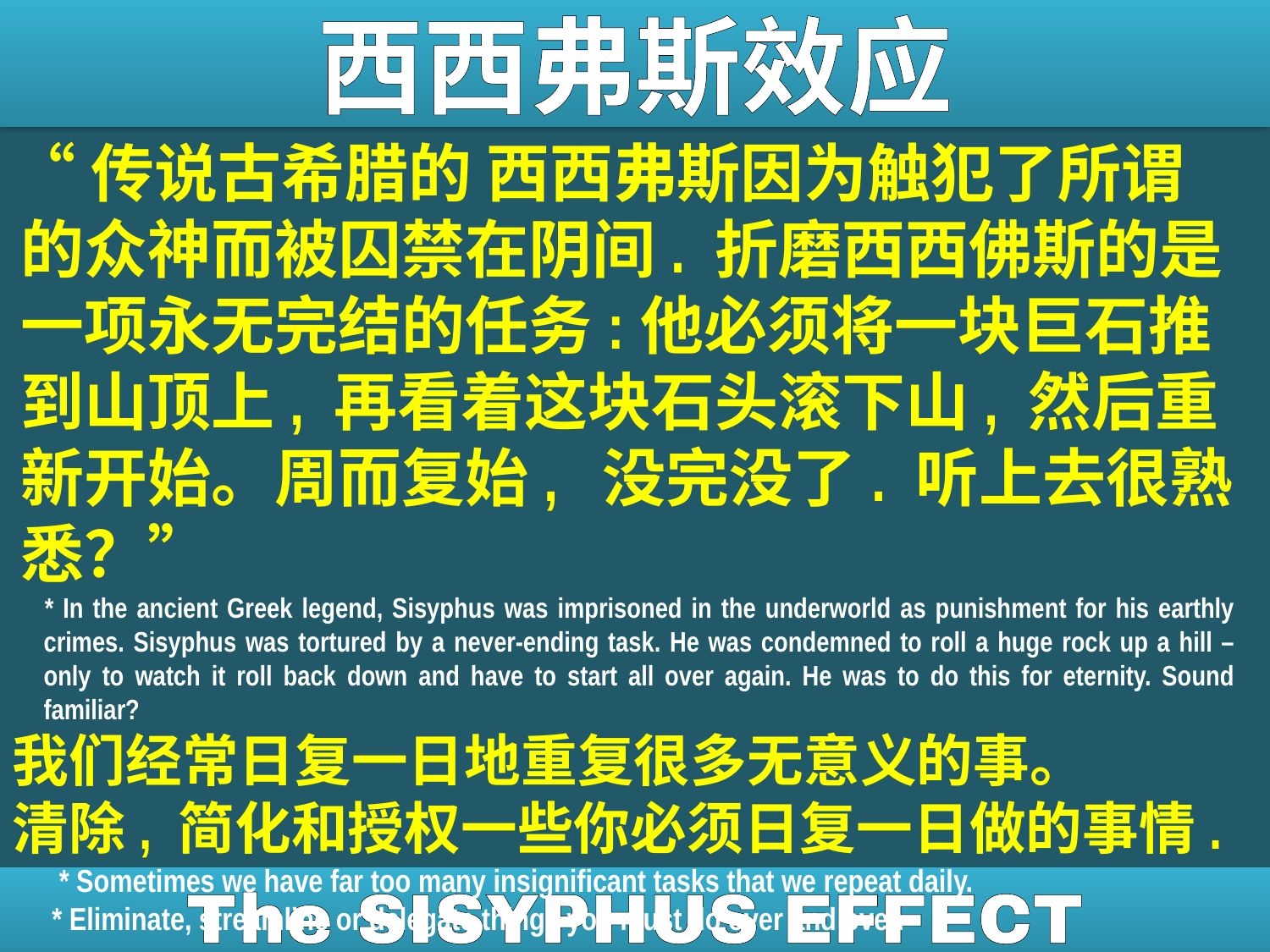

# 西西弗斯效应
“传说古希腊的 西西弗斯因为触犯了所谓的众神而被囚禁在阴间. 折磨西西佛斯的是一项永无完结的任务:他必须将一块巨石推到山顶上, 再看着这块石头滚下山, 然后重新开始。周而复始,  没完没了. 听上去很熟悉？”
 * In the ancient Greek legend, Sisyphus was imprisoned in the underworld as punishment for his earthly crimes. Sisyphus was tortured by a never-ending task. He was condemned to roll a huge rock up a hill – only to watch it roll back down and have to start all over again. He was to do this for eternity. Sound familiar?
我们经常日复一日地重复很多无意义的事。
清除, 简化和授权一些你必须日复一日做的事情.
 * Sometimes we have far too many insignificant tasks that we repeat daily.
* Eliminate, streamline or delegate things you must do over and over.

The SISYPHUS EFFECT